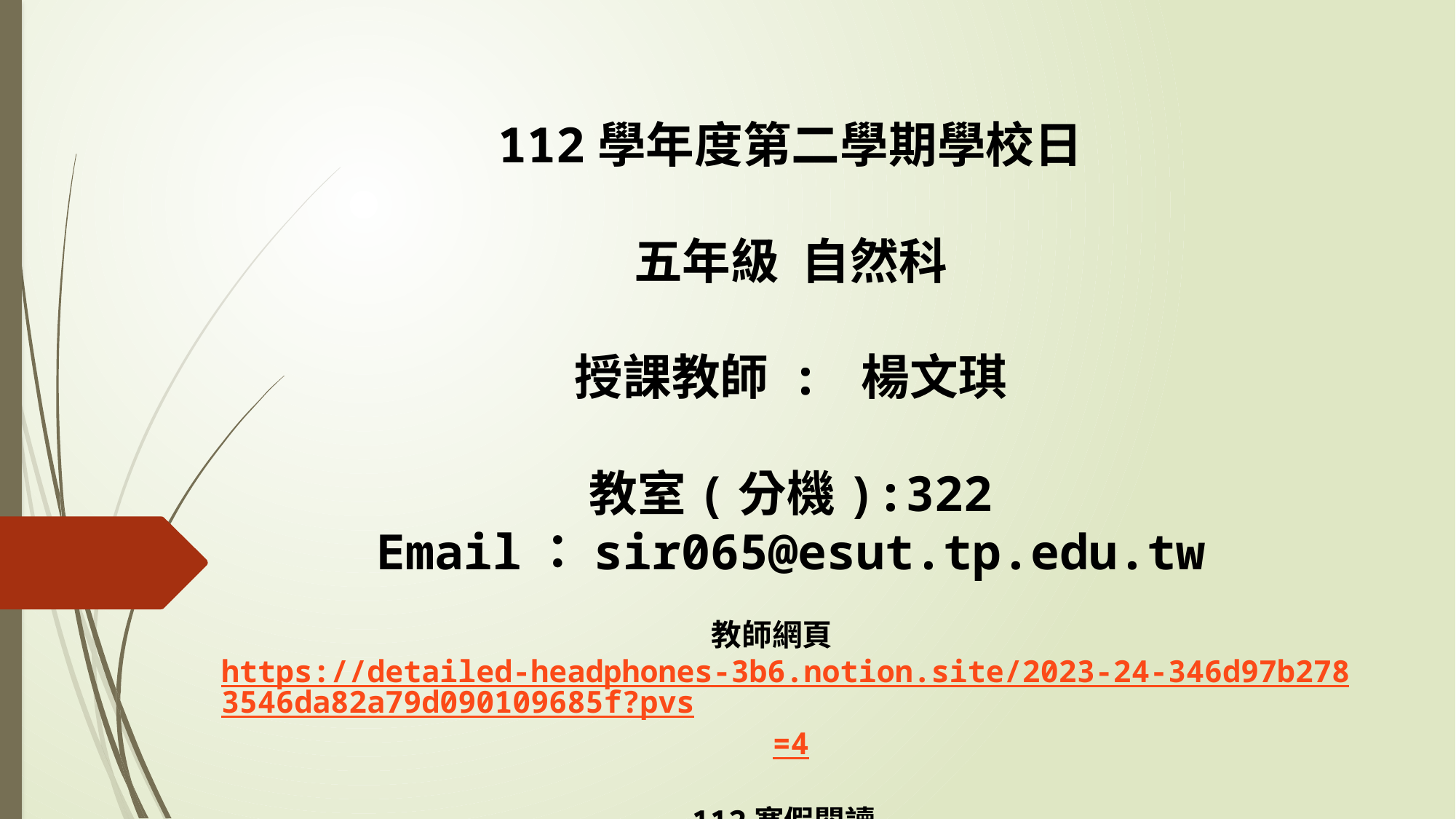

112學年度第二學期學校日
五年級  自然科
授課教師 : 楊文琪
教室(分機):322
Email：sir065@esut.tp.edu.tw

教師網頁　https://detailed-headphones-3b6.notion.site/2023-24-346d97b2783546da82a79d090109685f?pvs=4

112寒假閱讀 https://www.notion.so/112-30a243ad0ede4b5e95dd7ad26ad62343